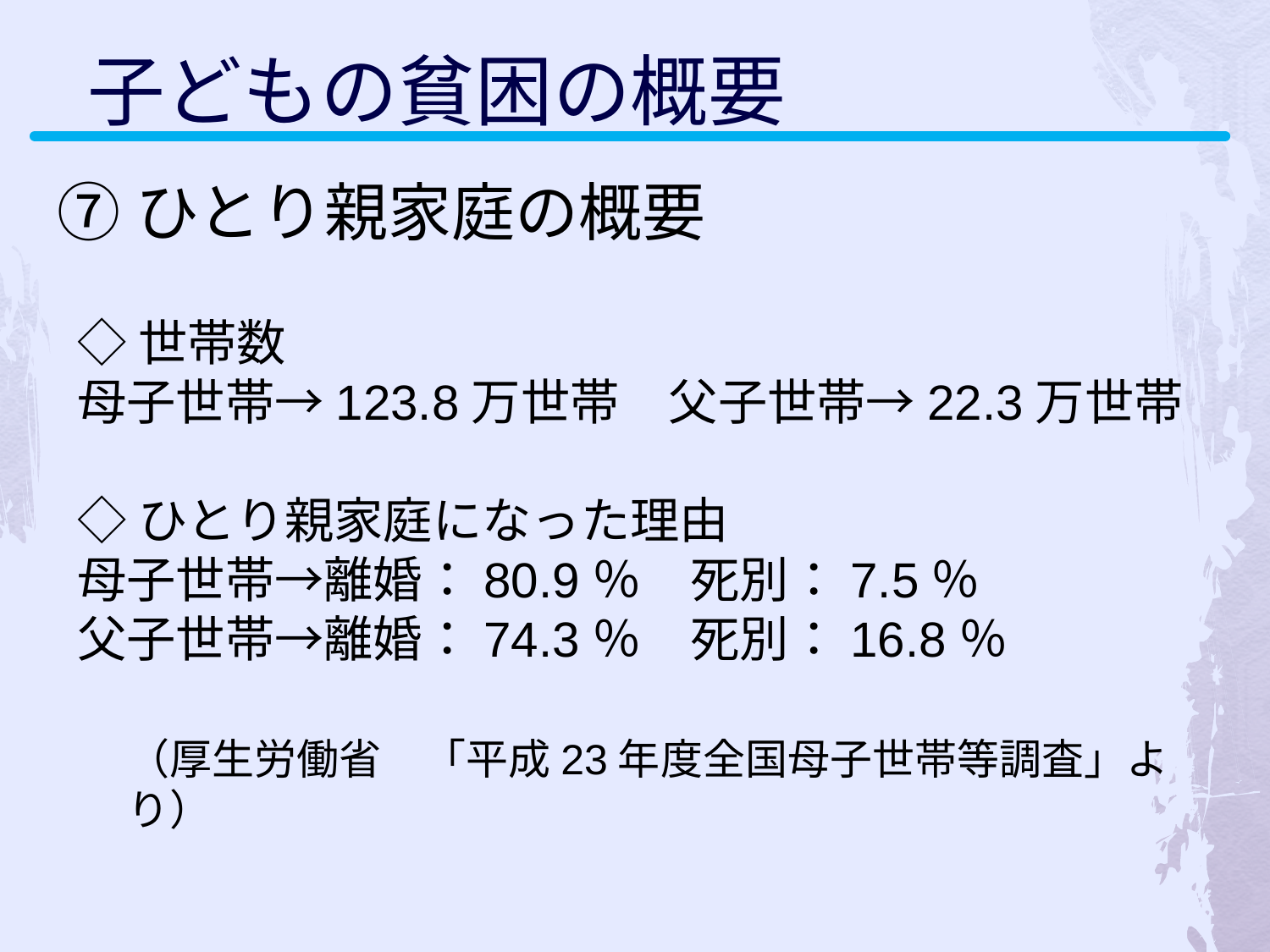

子どもの貧困の概要
⑦ひとり親家庭の概要
◇世帯数
母子世帯→123.8万世帯　父子世帯→22.3万世帯

◇ひとり親家庭になった理由
母子世帯→離婚：80.9％　死別：7.5％
父子世帯→離婚：74.3％　死別：16.8％
（厚生労働省　「平成23年度全国母子世帯等調査」より）